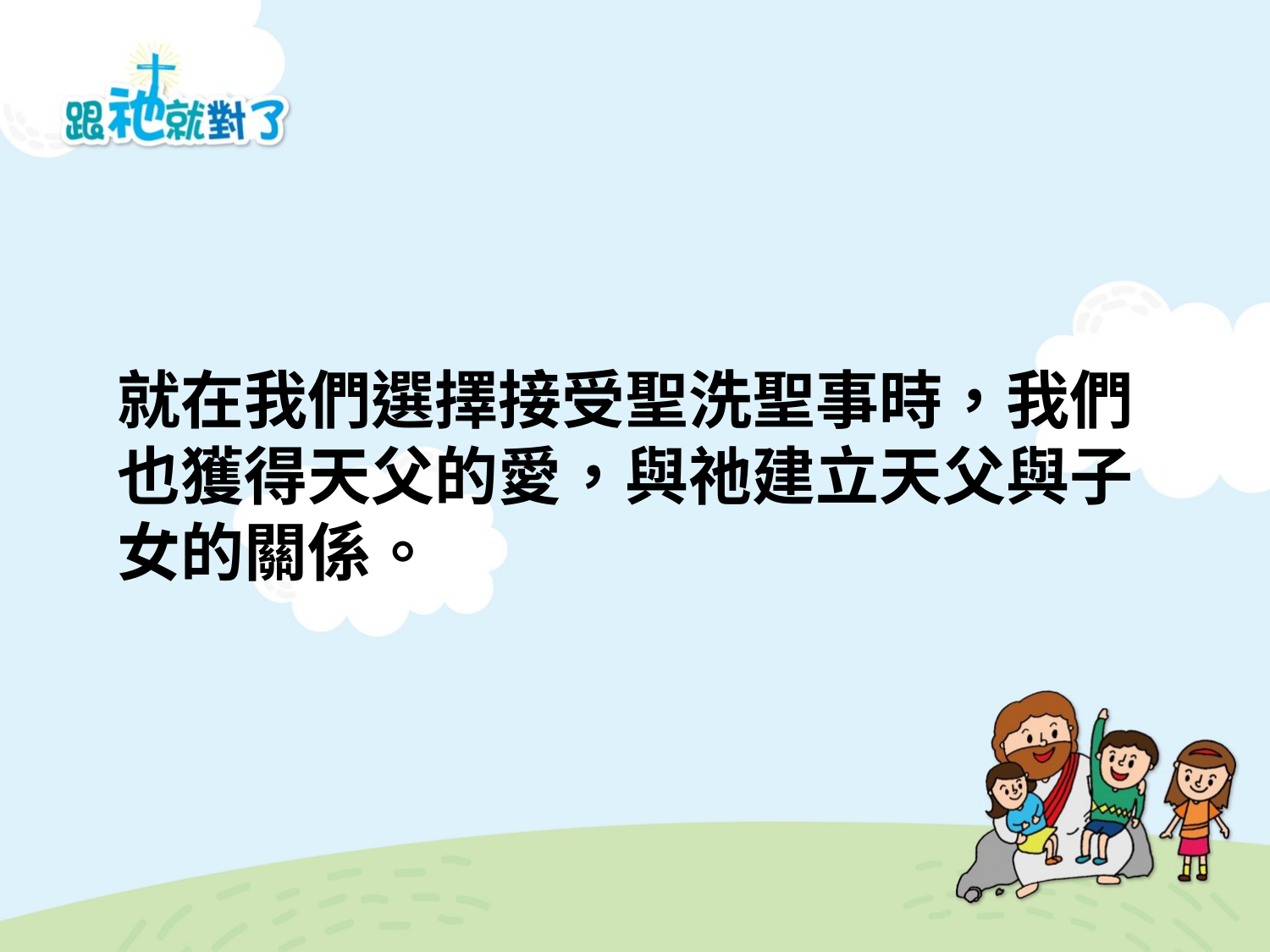

就在我們選擇接受聖洗聖事時，我們也獲得天父的愛，與祂建立天父與子女的關係。